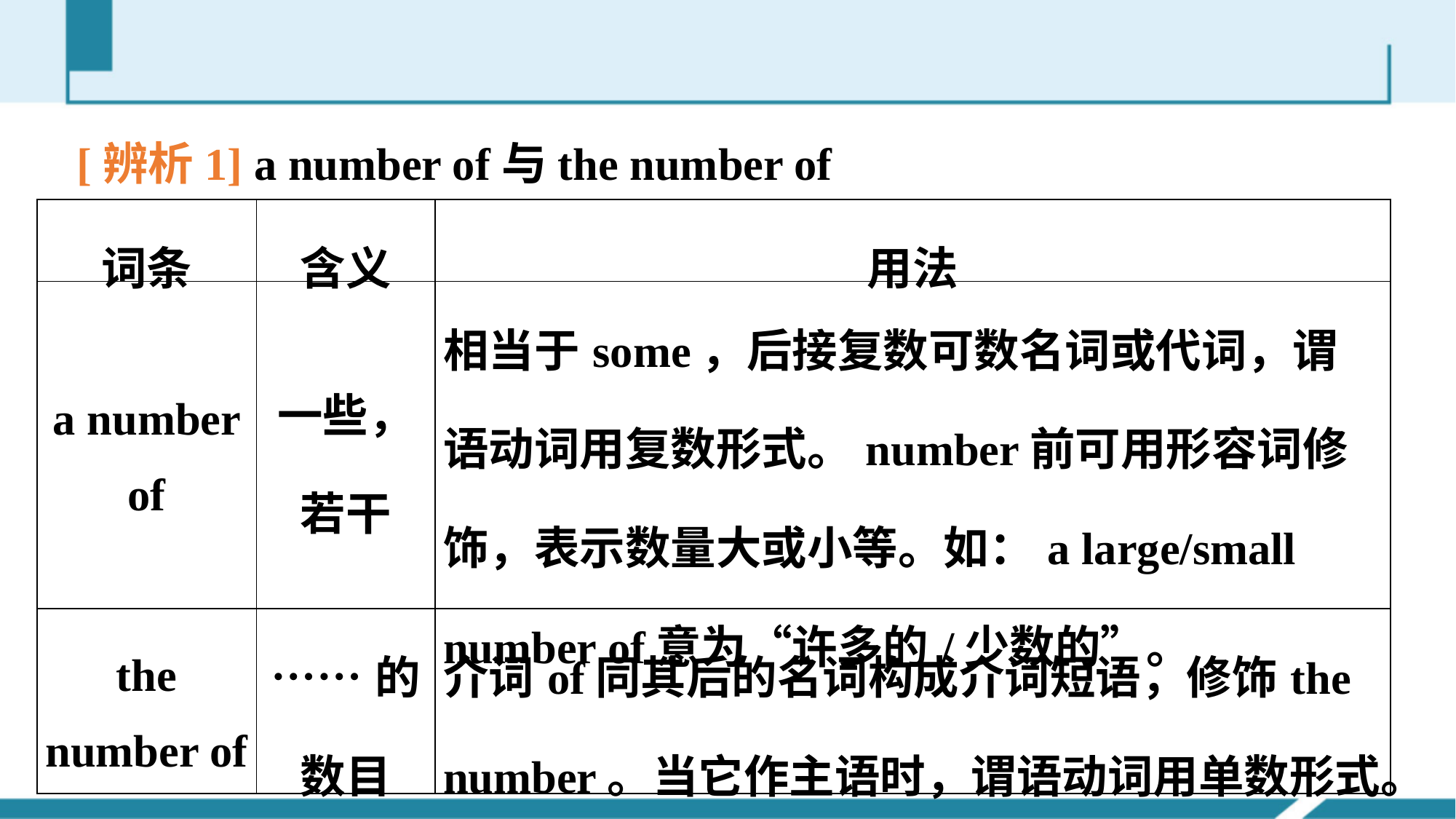

[辨析1] a number of与the number of
| 词条 | 含义 | 用法 |
| --- | --- | --- |
| a number of | 一些，若干 | 相当于some，后接复数可数名词或代词，谓语动词用复数形式。number前可用形容词修饰，表示数量大或小等。如：a large/small number of意为“许多的/少数的”。 |
| the number of | ……的数目 | 介词of同其后的名词构成介词短语，修饰the number。当它作主语时，谓语动词用单数形式。 |